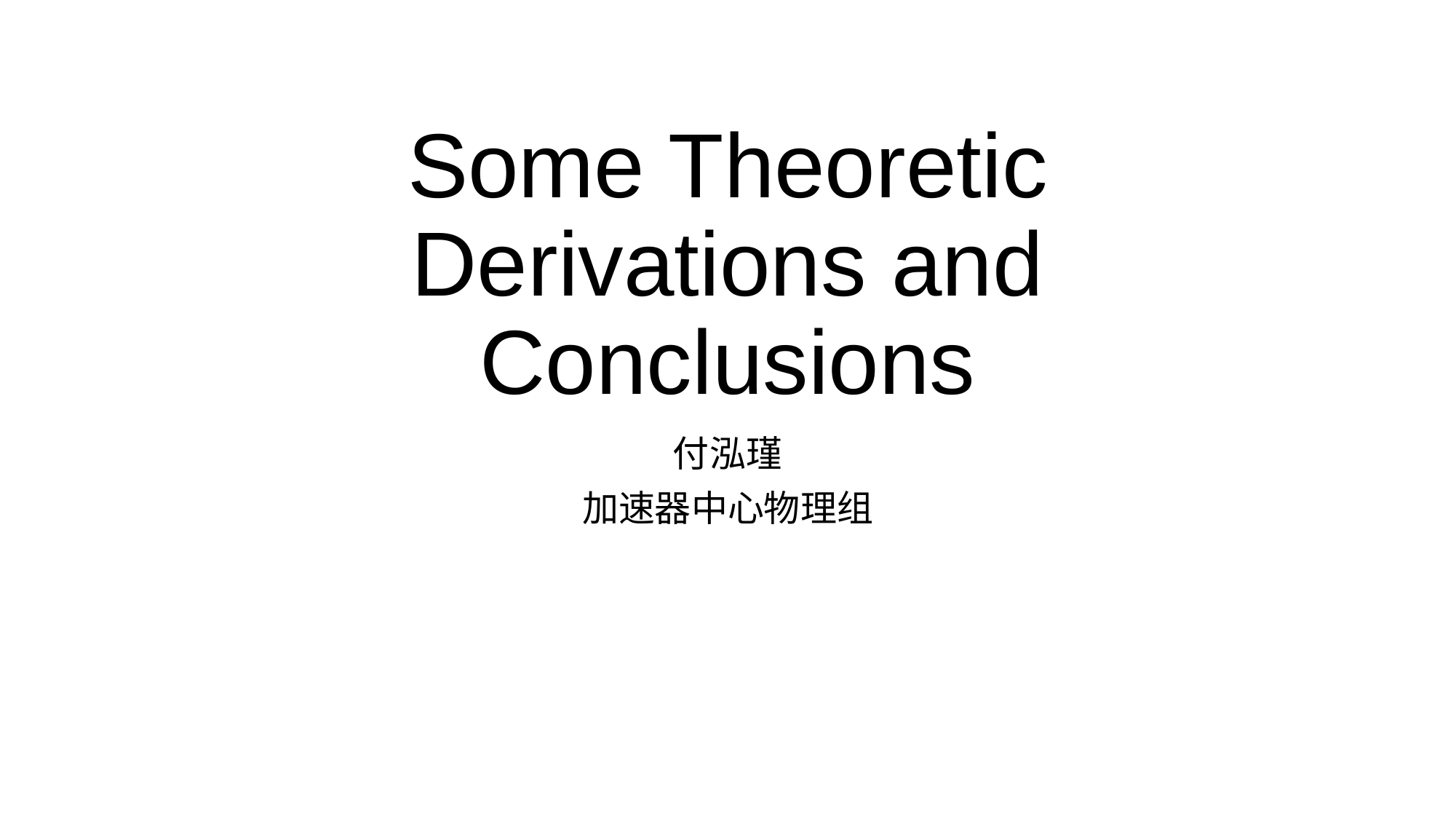

# Some Theoretic Derivations and Conclusions
付泓瑾
加速器中心物理组